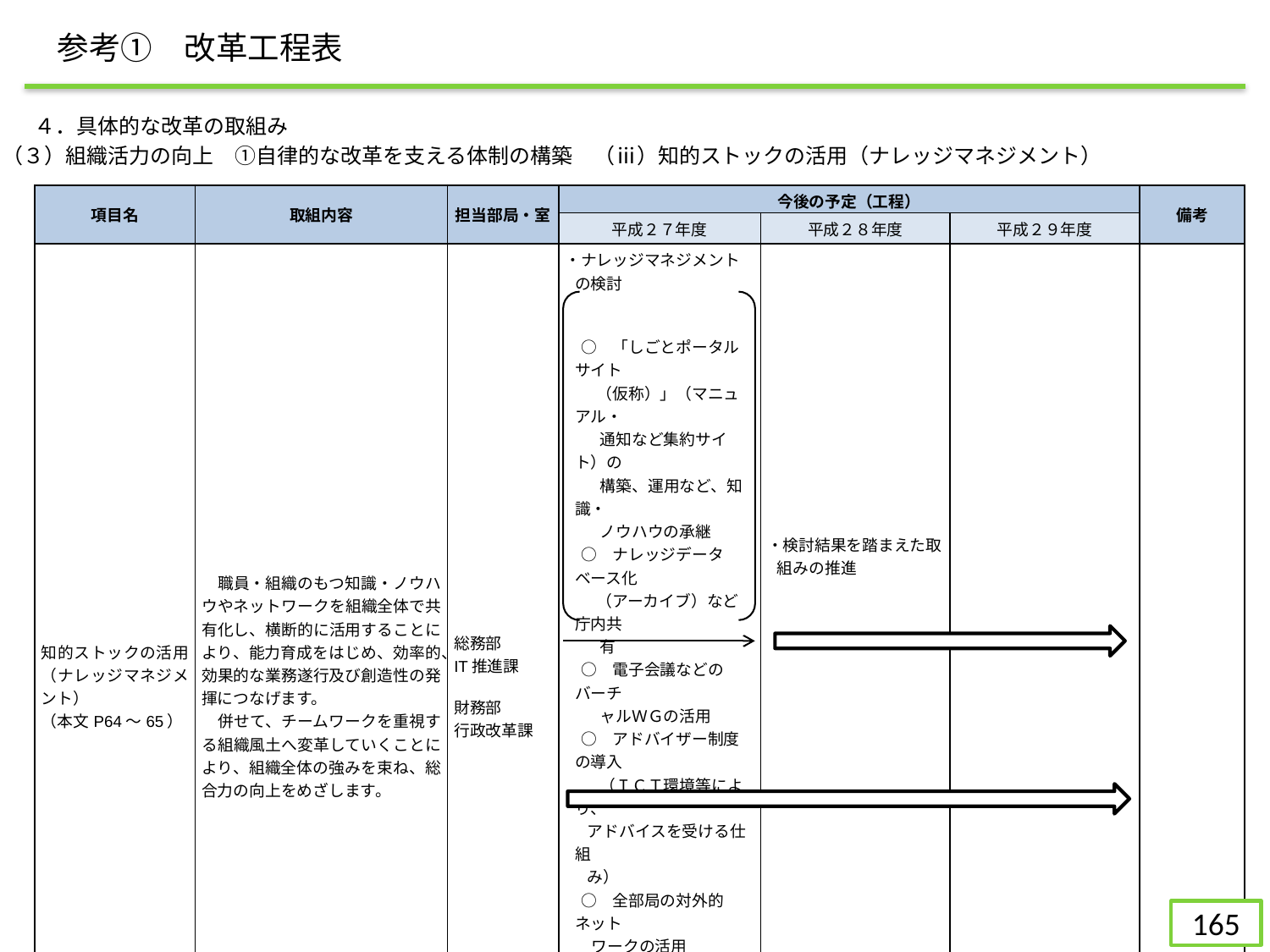

参考①　改革工程表
４．具体的な改革の取組み
（３）組織活力の向上　①自律的な改革を支える体制の構築　（ⅲ）知的ストックの活用（ナレッジマネジメント）
| 項目名 | 取組内容 | 担当部局・室 | 今後の予定（工程） |  |  | 備考 |
| --- | --- | --- | --- | --- | --- | --- |
|  |  |  | 平成２７年度 | 平成２８年度 | 平成２９年度 |  |
| 知的ストックの活用（ナレッジマネジメント） （本文P64～65） | 職員・組織のもつ知識・ノウハウやネットワークを組織全体で共有化し、横断的に活用することにより、能力育成をはじめ、効率的、効果的な業務遂行及び創造性の発揮につなげます。 　併せて、チームワークを重視する組織風土へ変革していくことにより、組織全体の強みを束ね、総合力の向上をめざします。 | 総務部 IT推進課   財務部 行政改革課 | ・ナレッジマネジメントの検討 　 　 　○　「しごとポータルサイト　 　　（仮称）」（マニュアル・ 　 　通知など集約サイト）の 　　 構築、運用など、知識・ 　　 ノウハウの承継 　○　ナレッジデータベース化 　　（アーカイブ）など庁内共 　　 有 　○　電子会議などのバーチ 　　 ャルＷＧの活用 　○　アドバイザー制度の導入　 　　 （ＩＣＴ環境等により、 アドバイスを受ける仕組 み） 　○　全部局の対外的ネット 　 ワークの活用     ・職員提案の充実 　職員提案のフォローアップによる提案実現の支援、表彰等インセンティブを実施 | ・検討結果を踏まえた取組みの推進 |  |  |

165